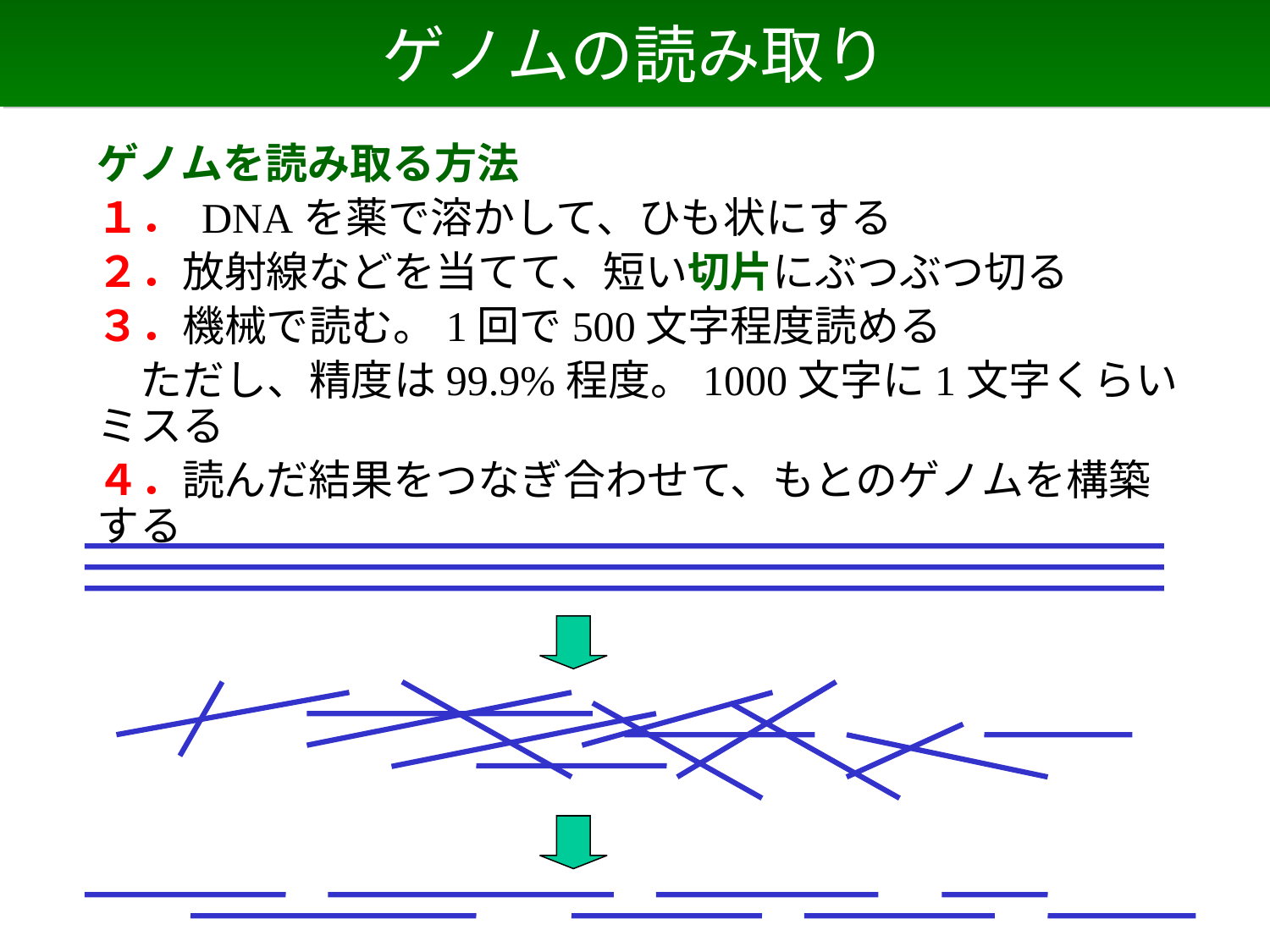

# ゲノムの読み取り
ゲノムを読み取る方法
１． DNAを薬で溶かして、ひも状にする
２．放射線などを当てて、短い切片にぶつぶつ切る
３．機械で読む。1回で500文字程度読める
　ただし、精度は99.9%程度。1000文字に1文字くらいミスる
４．読んだ結果をつなぎ合わせて、もとのゲノムを構築する